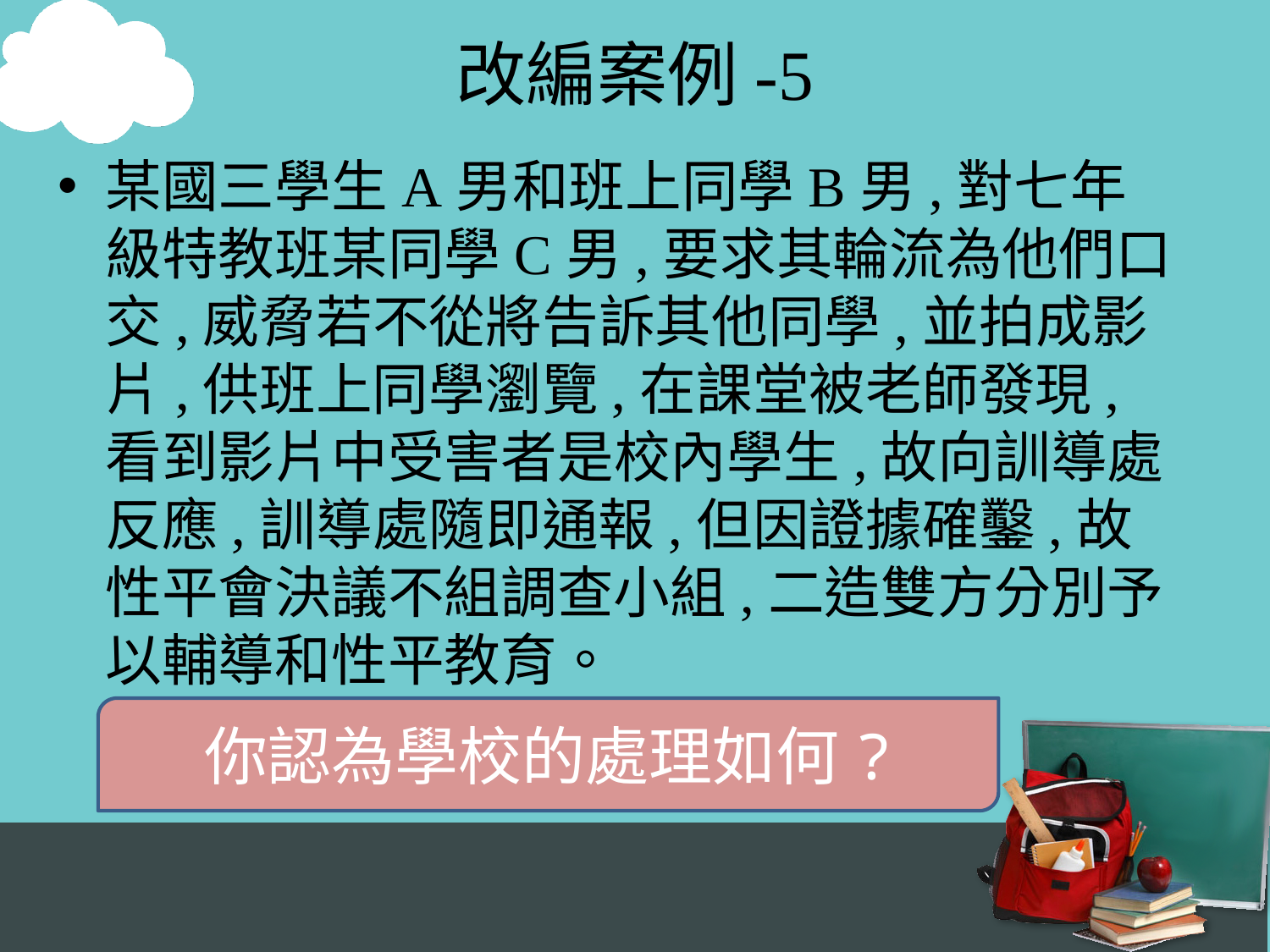

# 改編案例-5
某國三學生A男和班上同學B男,對七年級特教班某同學C男,要求其輪流為他們口交,威脅若不從將告訴其他同學,並拍成影片,供班上同學瀏覽,在課堂被老師發現,看到影片中受害者是校內學生,故向訓導處反應,訓導處隨即通報,但因證據確鑿,故性平會決議不組調查小組,二造雙方分別予以輔導和性平教育。

你認為學校的處理如何?